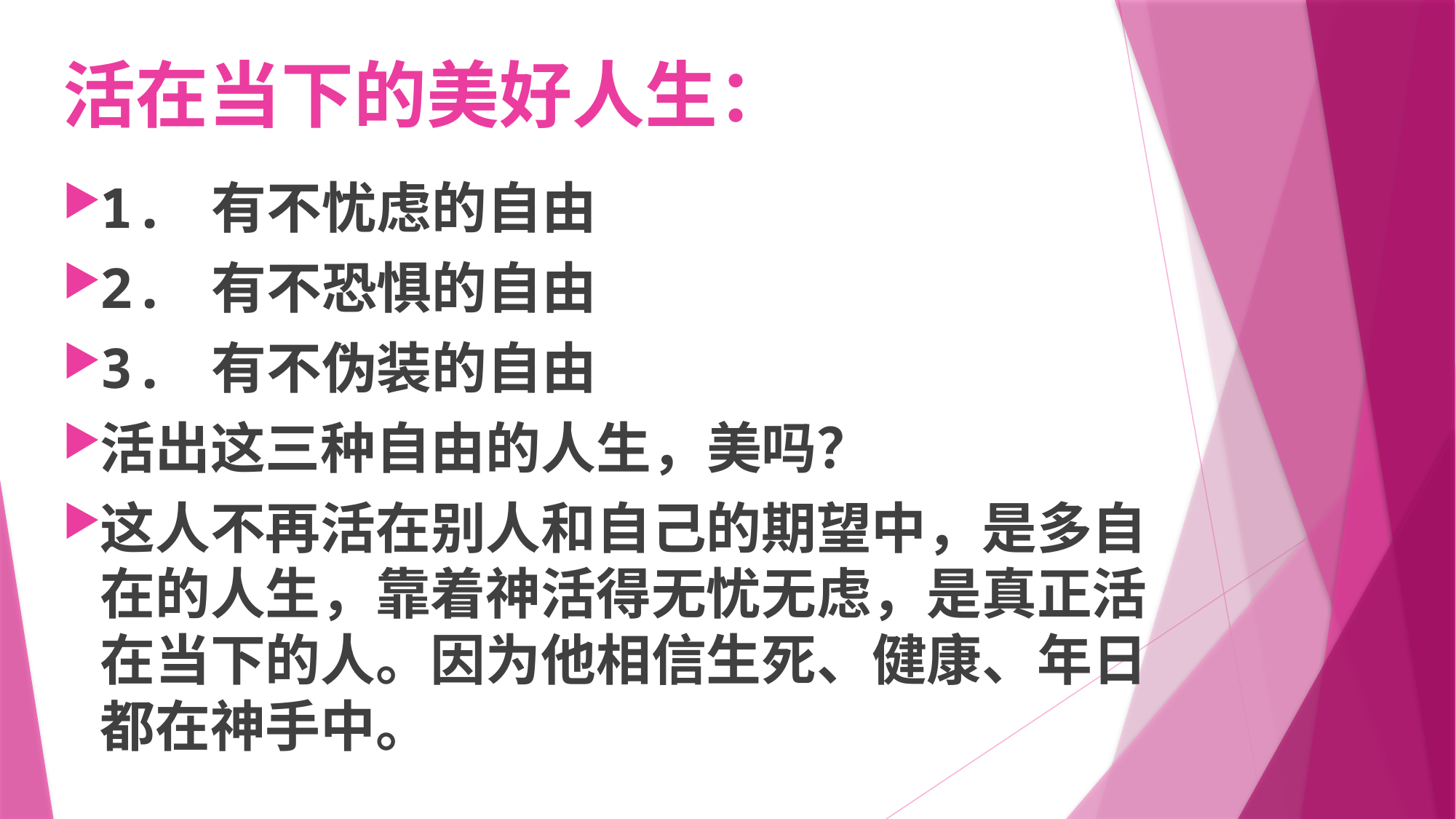

# 活在当下的美好人生：
1. 有不忧虑的自由
2. 有不恐惧的自由
3. 有不伪装的自由
活出这三种自由的人生，美吗？
这人不再活在别人和自己的期望中，是多自在的人生，靠着神活得无忧无虑，是真正活在当下的人。因为他相信生死、健康、年日都在神手中。